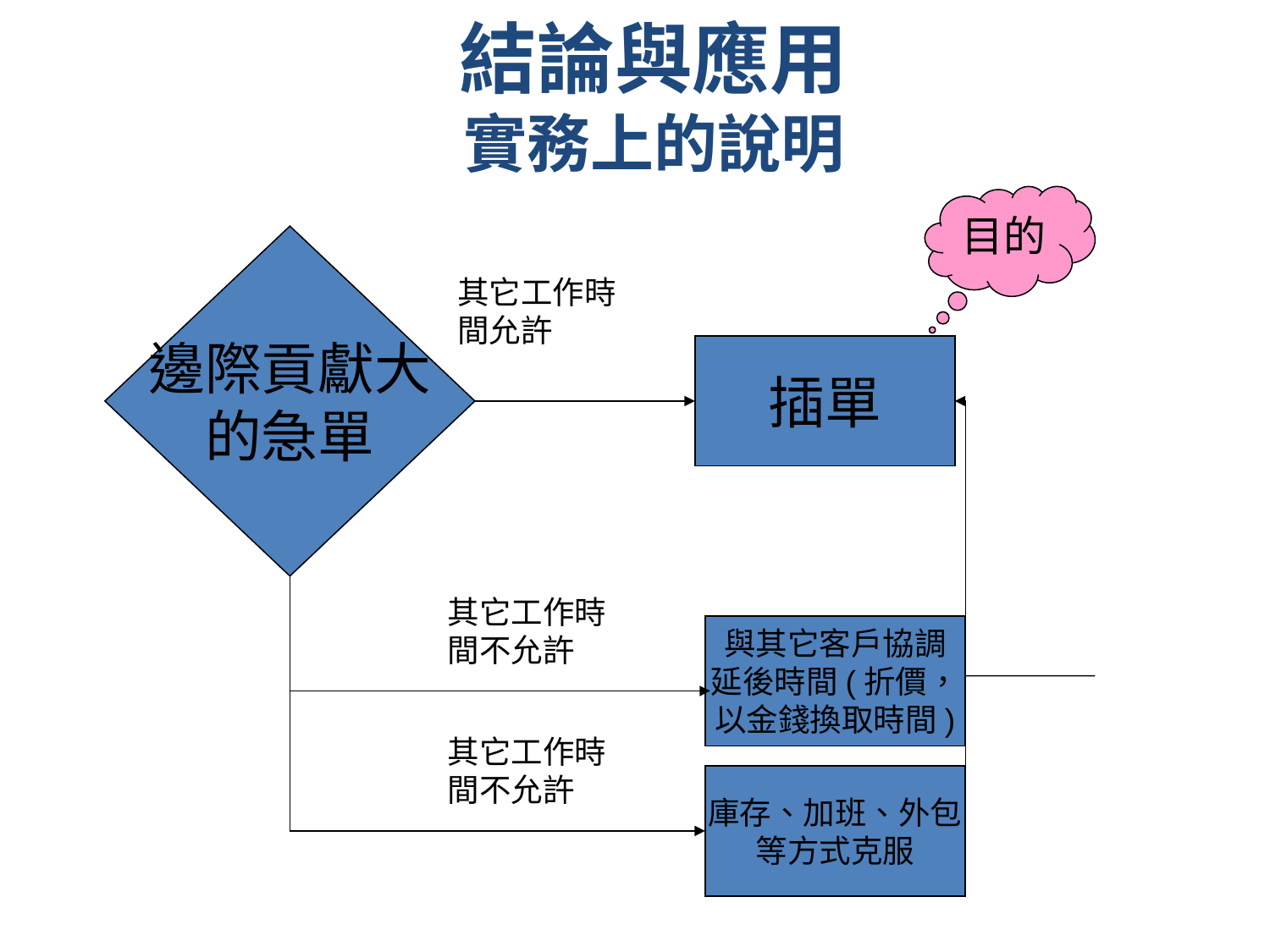

結論與應用
實務上的說明
目的
邊際貢獻大
的急單
其它工作時間允許

插單
其它工作時間不允許
與其它客戶協調
延後時間(折價，
以金錢換取時間)

其它工作時間不允許
庫存、加班、外包
等方式克服